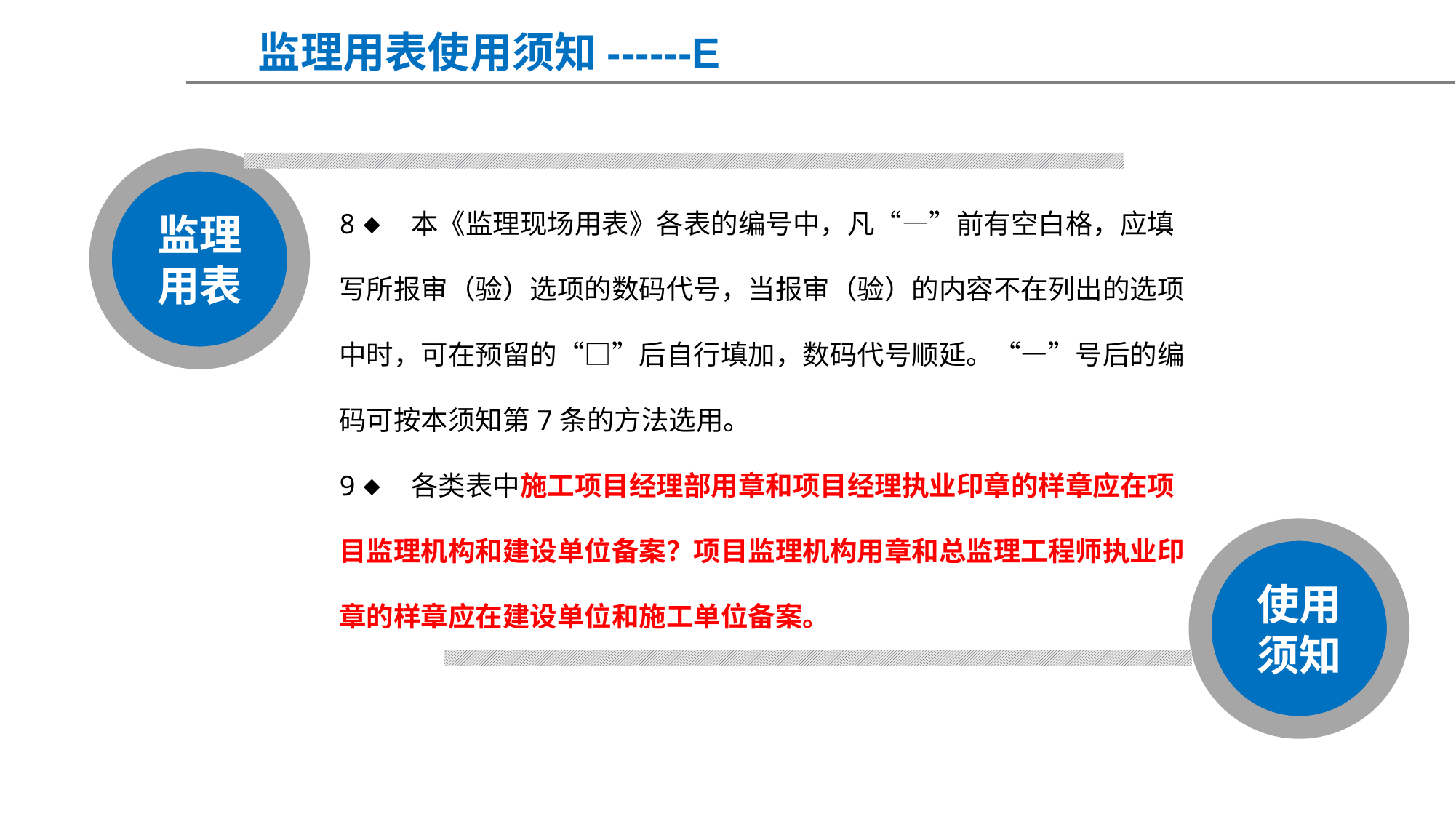

监理用表使用须知------E

监理用表
8◆ 本《监理现场用表》各表的编号中，凡“—”前有空白格，应填写所报审（验）选项的数码代号，当报审（验）的内容不在列出的选项中时，可在预留的“□”后自行填加，数码代号顺延。“—”号后的编码可按本须知第7条的方法选用。
9◆ 各类表中施工项目经理部用章和项目经理执业印章的样章应在项目监理机构和建设单位备案？项目监理机构用章和总监理工程师执业印章的样章应在建设单位和施工单位备案。
使用须知